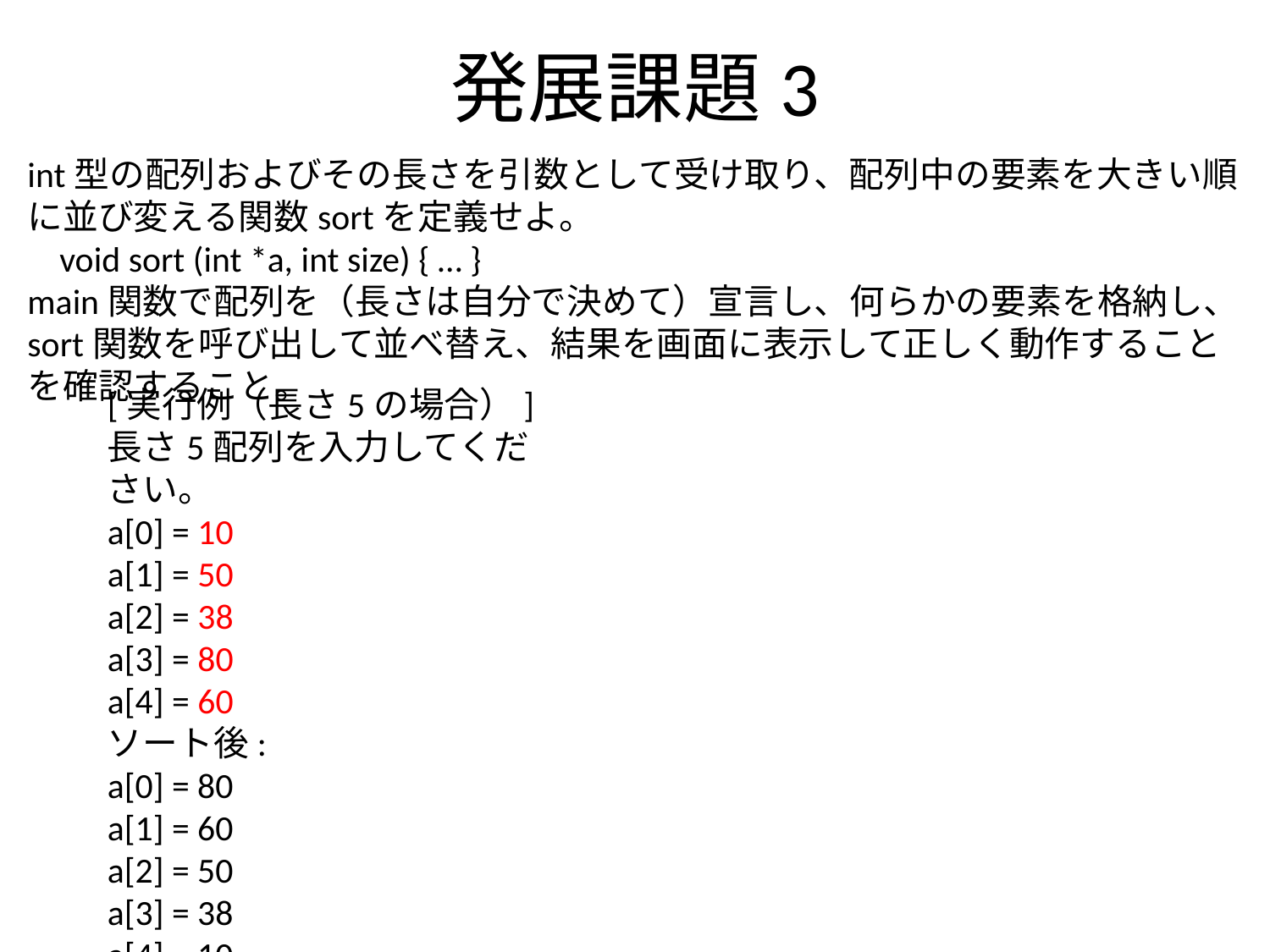

# 発展課題3
int型の配列およびその長さを引数として受け取り、配列中の要素を大きい順に並び変える関数sortを定義せよ。
    void sort (int *a, int size) { … }
main関数で配列を（長さは自分で決めて）宣言し、何らかの要素を格納し、sort関数を呼び出して並べ替え、結果を画面に表示して正しく動作することを確認すること。
[実行例（長さ5の場合）]
長さ5配列を入力してください。
a[0] = 10
a[1] = 50
a[2] = 38
a[3] = 80
a[4] = 60
ソート後:
a[0] = 80
a[1] = 60
a[2] = 50
a[3] = 38
a[4] = 10